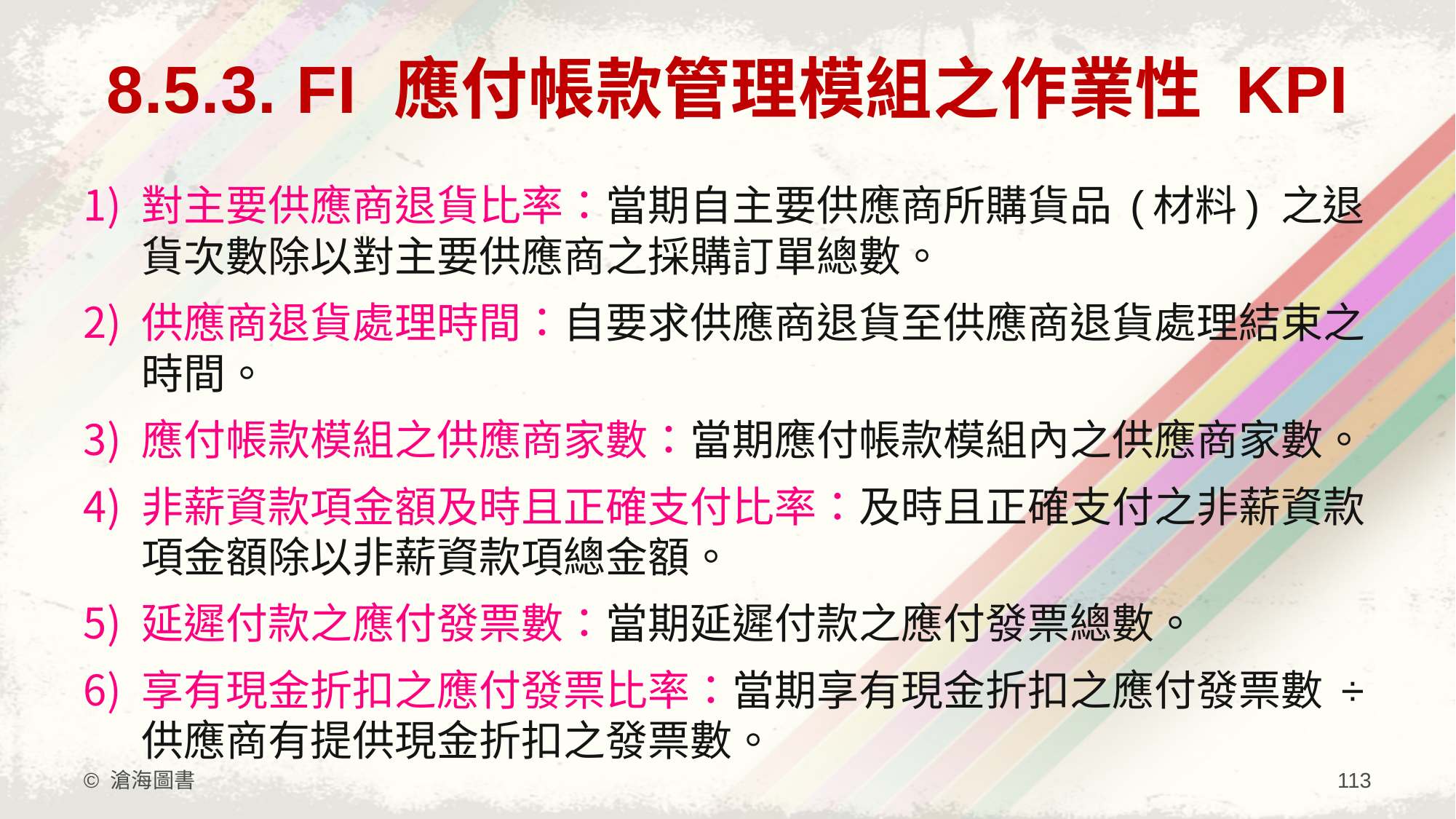

# 8.5.3. FI 應付帳款管理模組之作業性 KPI
對主要供應商退貨比率：當期自主要供應商所購貨品 (材料) 之退貨次數除以對主要供應商之採購訂單總數。
供應商退貨處理時間：自要求供應商退貨至供應商退貨處理結束之時間。
應付帳款模組之供應商家數：當期應付帳款模組內之供應商家數。
非薪資款項金額及時且正確支付比率：及時且正確支付之非薪資款項金額除以非薪資款項總金額。
延遲付款之應付發票數：當期延遲付款之應付發票總數。
享有現金折扣之應付發票比率：當期享有現金折扣之應付發票數 ÷供應商有提供現金折扣之發票數。
© 滄海圖書
113